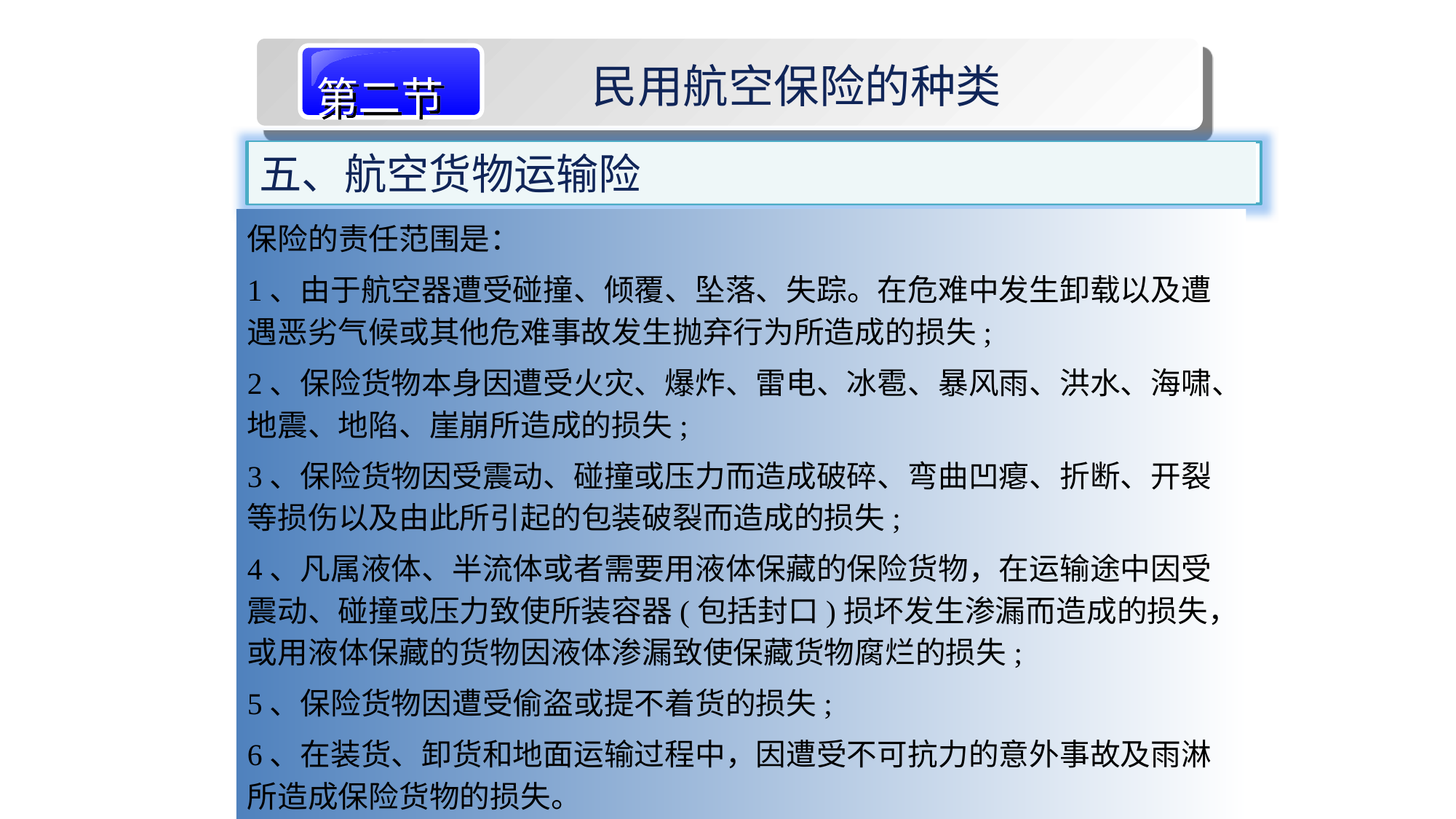

第二节
民用航空保险的种类

五、航空货物运输险
保险的责任范围是：
1、由于航空器遭受碰撞、倾覆、坠落、失踪。在危难中发生卸载以及遭遇恶劣气候或其他危难事故发生抛弃行为所造成的损失;
2、保险货物本身因遭受火灾、爆炸、雷电、冰雹、暴风雨、洪水、海啸、地震、地陷、崖崩所造成的损失;
3、保险货物因受震动、碰撞或压力而造成破碎、弯曲凹瘪、折断、开裂等损伤以及由此所引起的包装破裂而造成的损失;
4、凡属液体、半流体或者需要用液体保藏的保险货物，在运输途中因受震动、碰撞或压力致使所装容器(包括封口)损坏发生渗漏而造成的损失，或用液体保藏的货物因液体渗漏致使保藏货物腐烂的损失;
5、保险货物因遭受偷盗或提不着货的损失;
6、在装货、卸货和地面运输过程中，因遭受不可抗力的意外事故及雨淋所造成保险货物的损失。
20